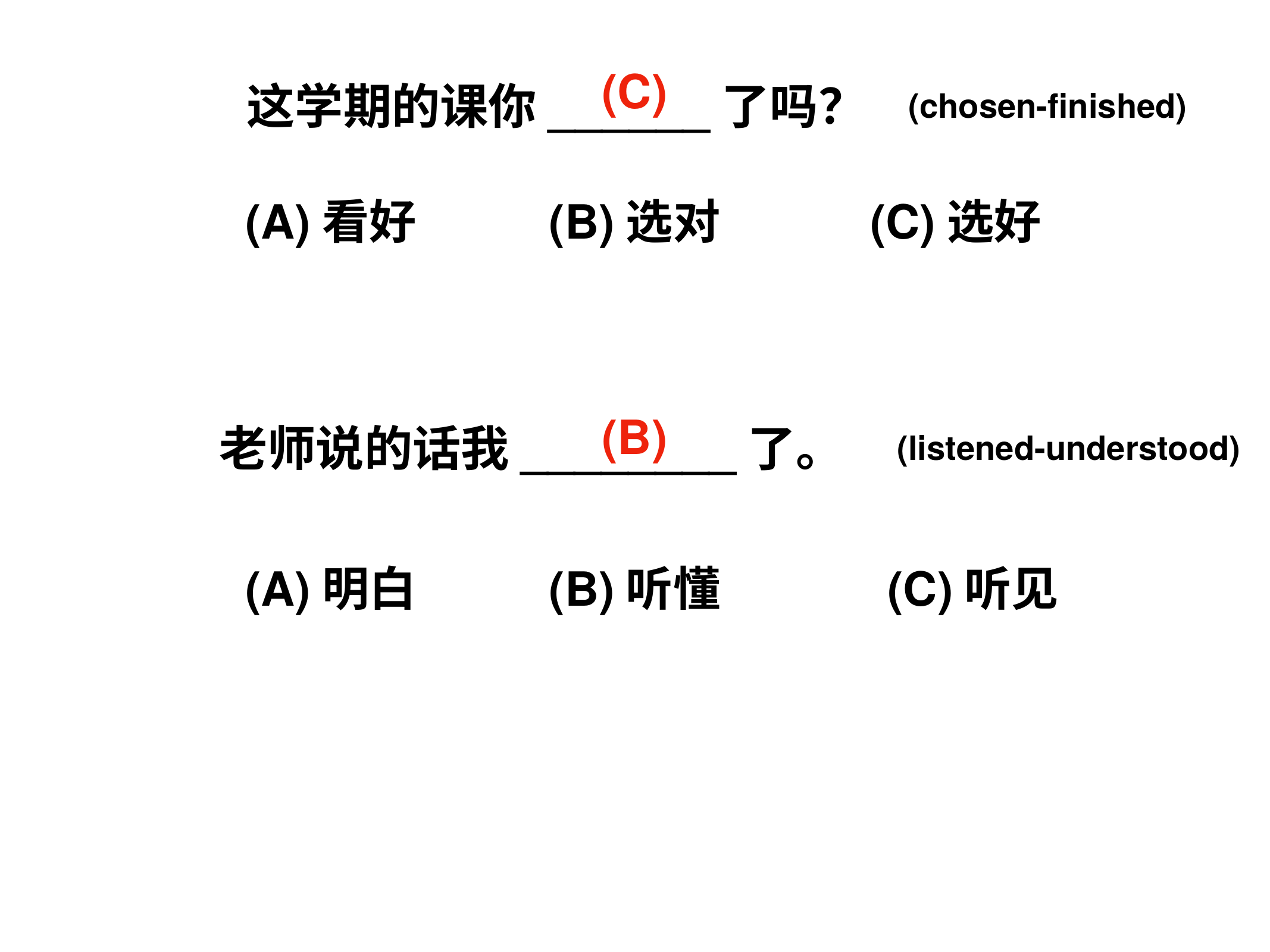

(C)
这学期的课你______了吗？
(chosen-finished)
(A)看好
(B)选对
(C)选好
(B)
老师说的话我________了。
(listened-understood)
(A)明白
(B)听懂
(C)听见